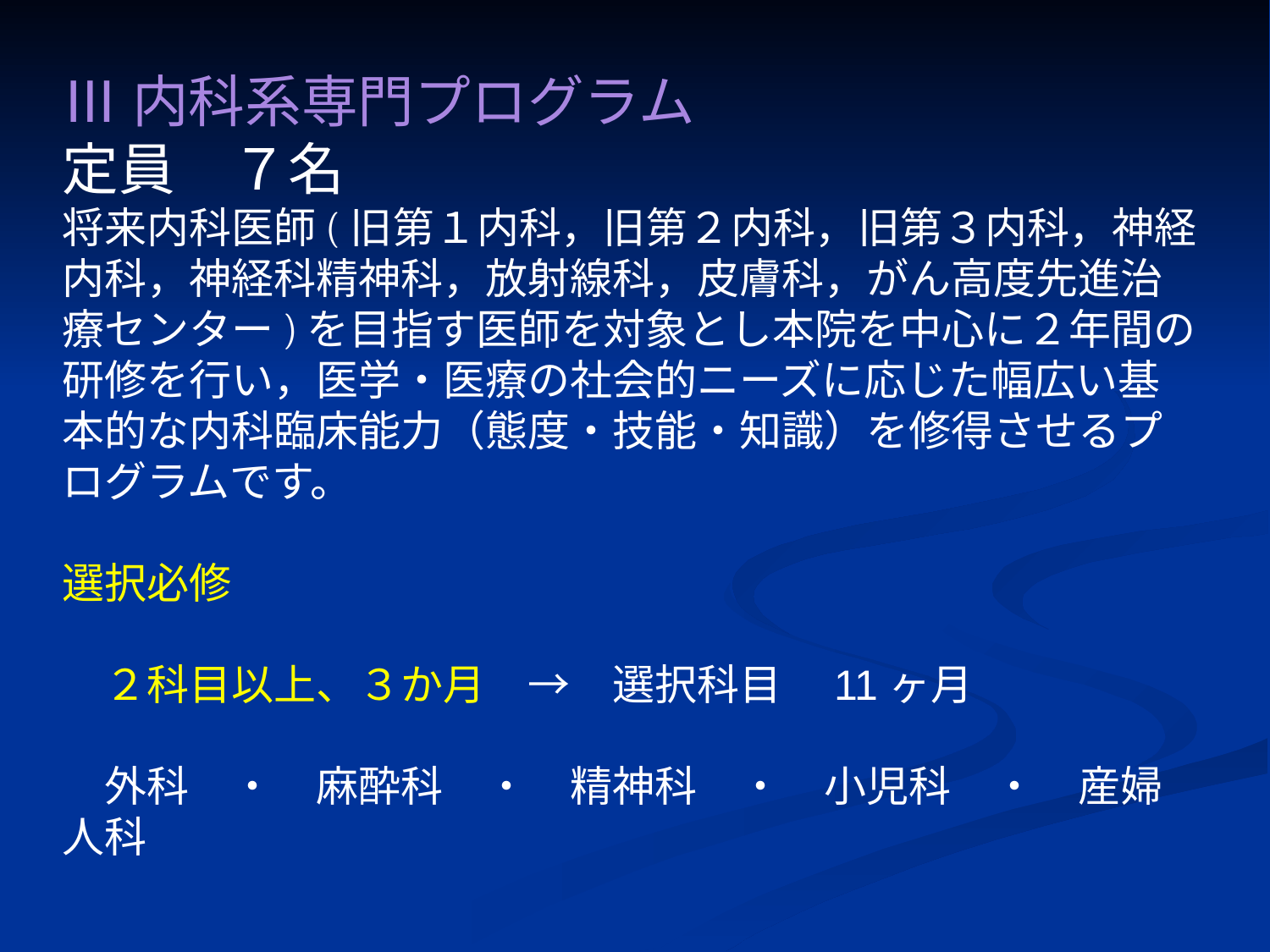

Ⅲ内科系専門プログラム
定員　７名
将来内科医師(旧第１内科，旧第２内科，旧第３内科，神経内科，神経科精神科，放射線科，皮膚科，がん高度先進治療センター)を目指す医師を対象とし本院を中心に２年間の研修を行い，医学・医療の社会的ニーズに応じた幅広い基本的な内科臨床能力（態度・技能・知識）を修得させるプログラムです。

選択必修

　２科目以上、３か月　→　選択科目　11ヶ月

　外科　・　麻酔科　・　精神科　・　小児科　・　産婦人科